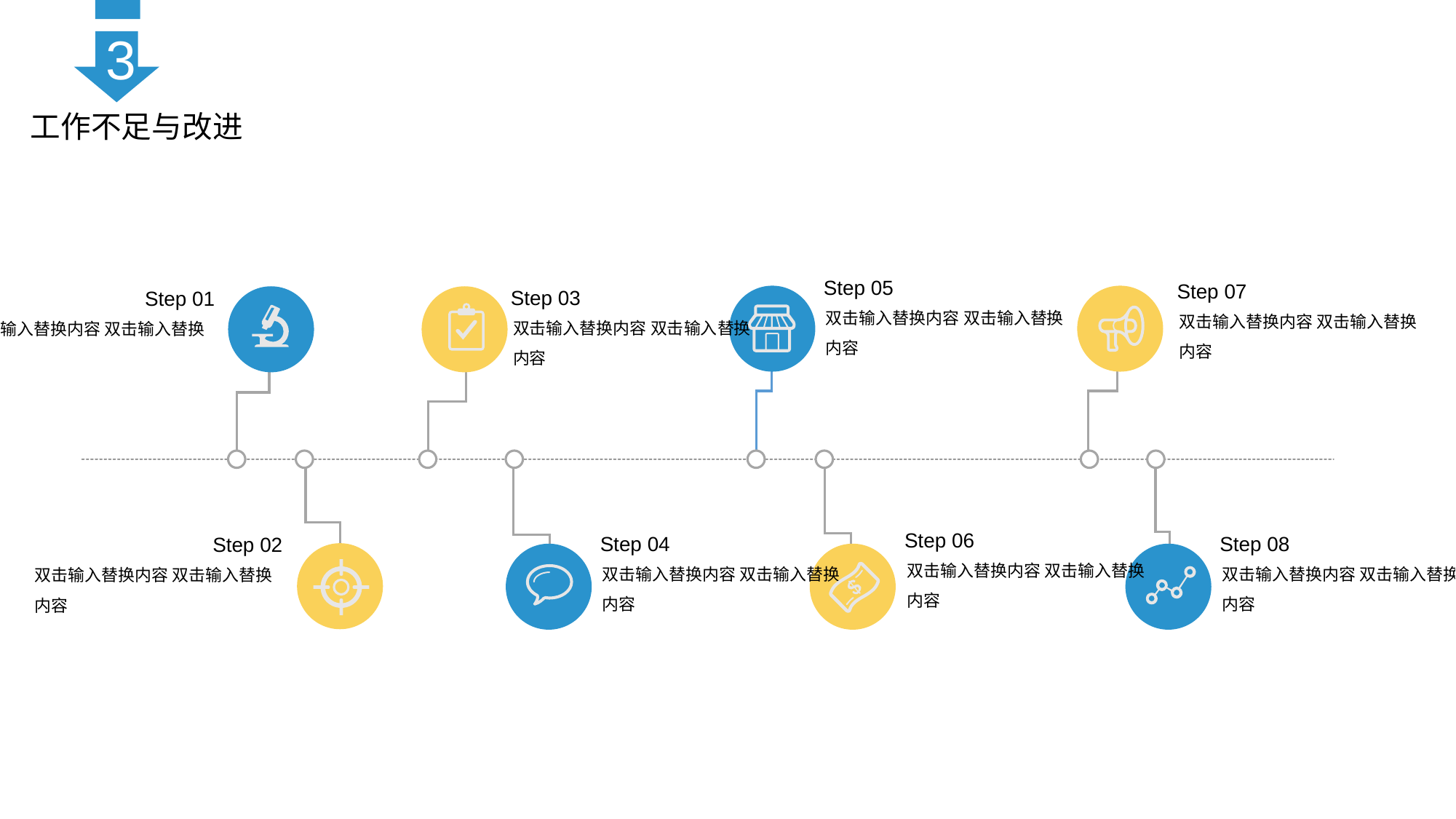

3
工作不足与改进
Step 05
Step 07
Step 03
Step 01

双击输入替换内容 双击输入替换内容
双击输入替换内容 双击输入替换内容
双击输入替换内容 双击输入替换内容

双击输入替换内容 双击输入替换内容

Step 06
Step 04
Step 08
Step 02

双击输入替换内容 双击输入替换内容
双击输入替换内容 双击输入替换内容
双击输入替换内容 双击输入替换内容
双击输入替换内容 双击输入替换内容